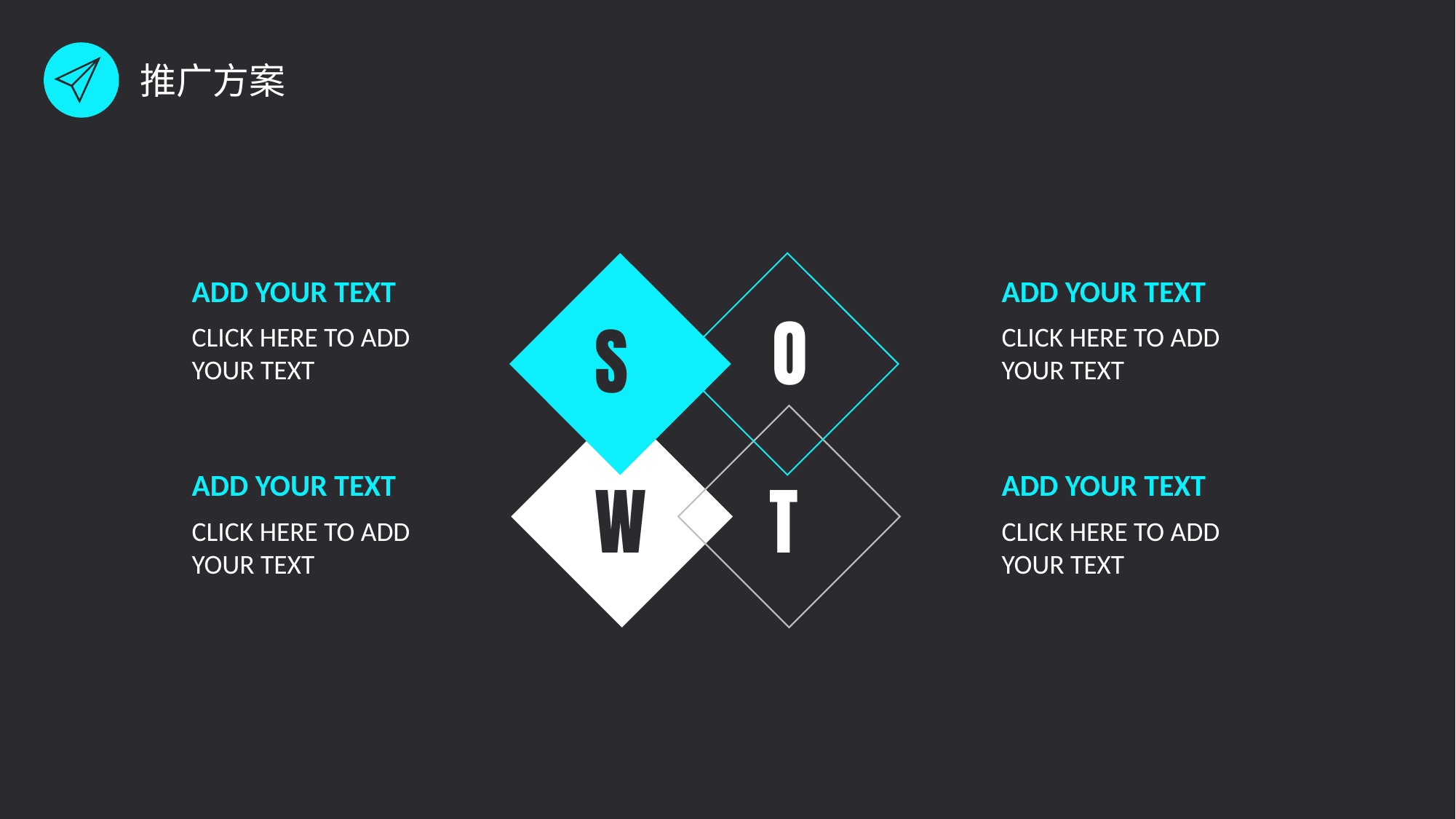

推广方案

ADD YOUR TEXT
ADD YOUR TEXT
O
CLICK HERE TO ADD YOUR TEXT
S
CLICK HERE TO ADD YOUR TEXT

ADD YOUR TEXT
ADD YOUR TEXT
T
W
CLICK HERE TO ADD YOUR TEXT
CLICK HERE TO ADD YOUR TEXT